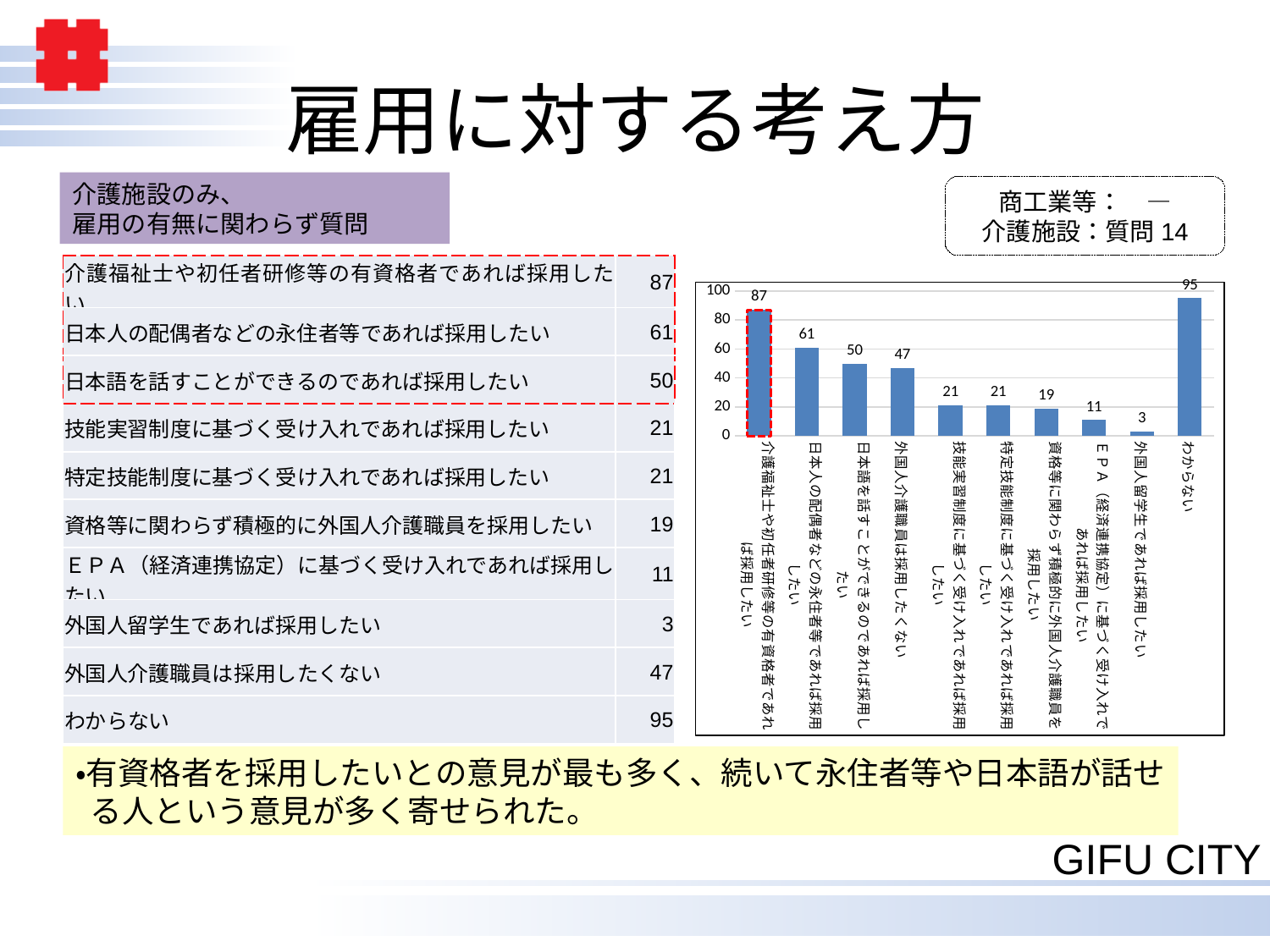

# 雇用に対する考え方
介護施設のみ、
雇用の有無に関わらず質問
商工業等：　―
介護施設：質問14
| 介護福祉士や初任者研修等の有資格者であれば採用したい | 87 |
| --- | --- |
| 日本人の配偶者などの永住者等であれば採用したい | 61 |
| 日本語を話すことができるのであれば採用したい | 50 |
| 技能実習制度に基づく受け入れであれば採用したい | 21 |
| 特定技能制度に基づく受け入れであれば採用したい | 21 |
| 資格等に関わらず積極的に外国人介護職員を採用したい | 19 |
| ＥＰＡ（経済連携協定）に基づく受け入れであれば採用したい | 11 |
| 外国人留学生であれば採用したい | 3 |
| 外国人介護職員は採用したくない | 47 |
| わからない | 95 |

### Chart

| Category |  |
|---|---|
| 介護福祉士や初任者研修等の有資格者であれば採用したい | 87.0 |
| 日本人の配偶者などの永住者等であれば採用したい | 61.0 |
| 日本語を話すことができるのであれば採用したい | 50.0 |
| 外国人介護職員は採用したくない | 47.0 |
| 技能実習制度に基づく受け入れであれば採用したい | 21.0 |
| 特定技能制度に基づく受け入れであれば採用したい | 21.0 |
| 資格等に関わらず積極的に外国人介護職員を採用したい | 19.0 |
| ＥＰＡ（経済連携協定）に基づく受け入れであれば採用したい | 11.0 |
| 外国人留学生であれば採用したい | 3.0 |
| わからない | 95.0 |
・有資格者を採用したいとの意見が最も多く、続いて永住者等や日本語が話せる人という意見が多く寄せられた。
16